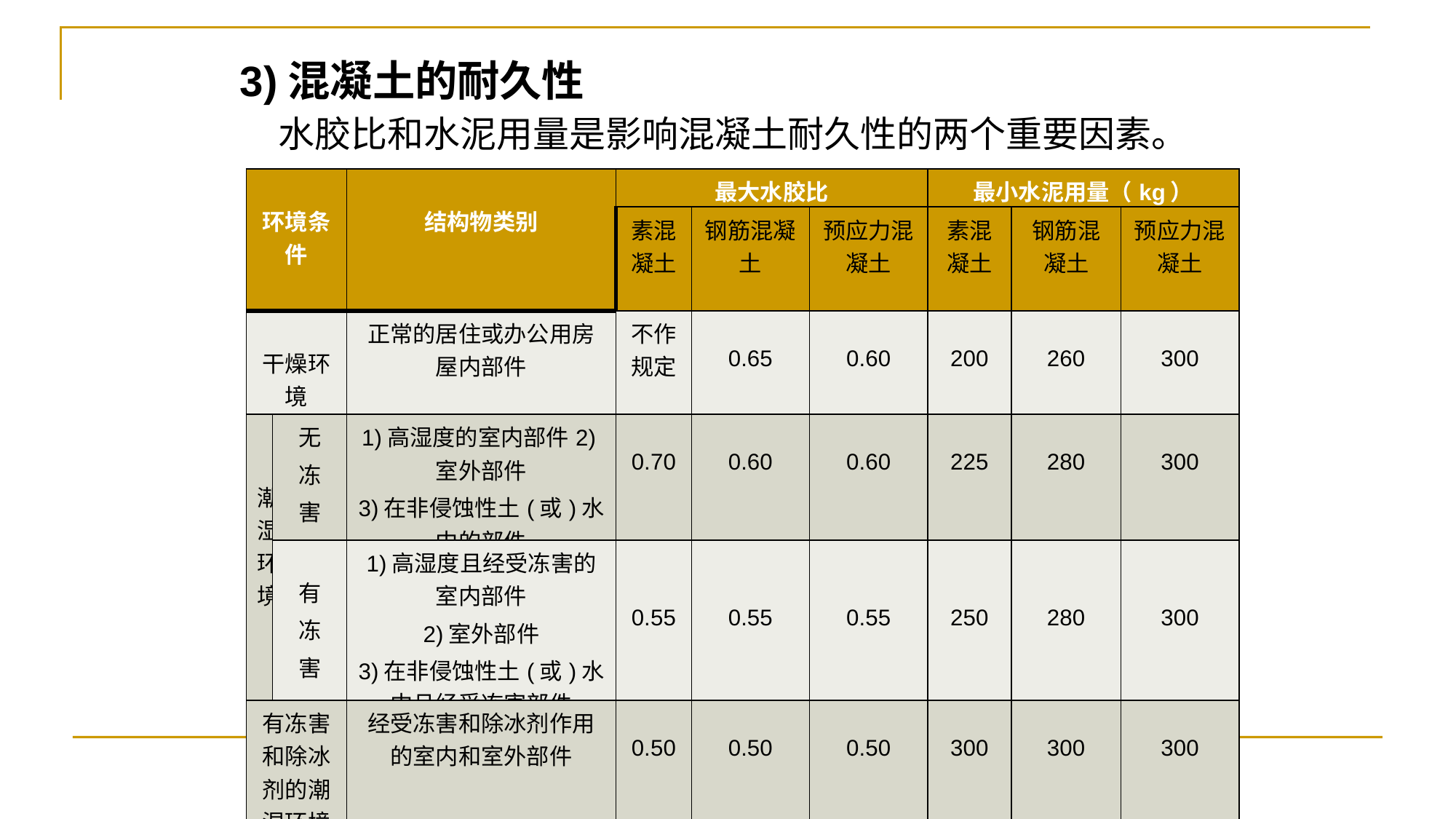

3)混凝土的耐久性
   水胶比和水泥用量是影响混凝土耐久性的两个重要因素。
| 环境条件 |  | 结构物类别 | 最大水胶比 |  |  | 最小水泥用量（kg） |  |  |
| --- | --- | --- | --- | --- | --- | --- | --- | --- |
|  |  |  | 素混凝土 | 钢筋混凝土 | 预应力混凝土 | 素混凝土 | 钢筋混凝土 | 预应力混凝土 |
| 干燥环境 |  | 正常的居住或办公用房屋内部件 | 不作规定 | 0.65 | 0.60 | 200 | 260 | 300 |
| 潮湿环境 | 无 冻 害 | 1)高湿度的室内部件2)室外部件 3)在非侵蚀性土(或)水中的部件 | 0.70 | 0.60 | 0.60 | 225 | 280 | 300 |
|  | 有 冻 害 | 1)高湿度且经受冻害的室内部件 2)室外部件 3)在非侵蚀性土(或)水中且经受冻害部件 | 0.55 | 0.55 | 0.55 | 250 | 280 | 300 |
| 有冻害和除冰剂的潮湿环境 |  | 经受冻害和除冰剂作用的室内和室外部件 | 0.50 | 0.50 | 0.50 | 300 | 300 | 300 |